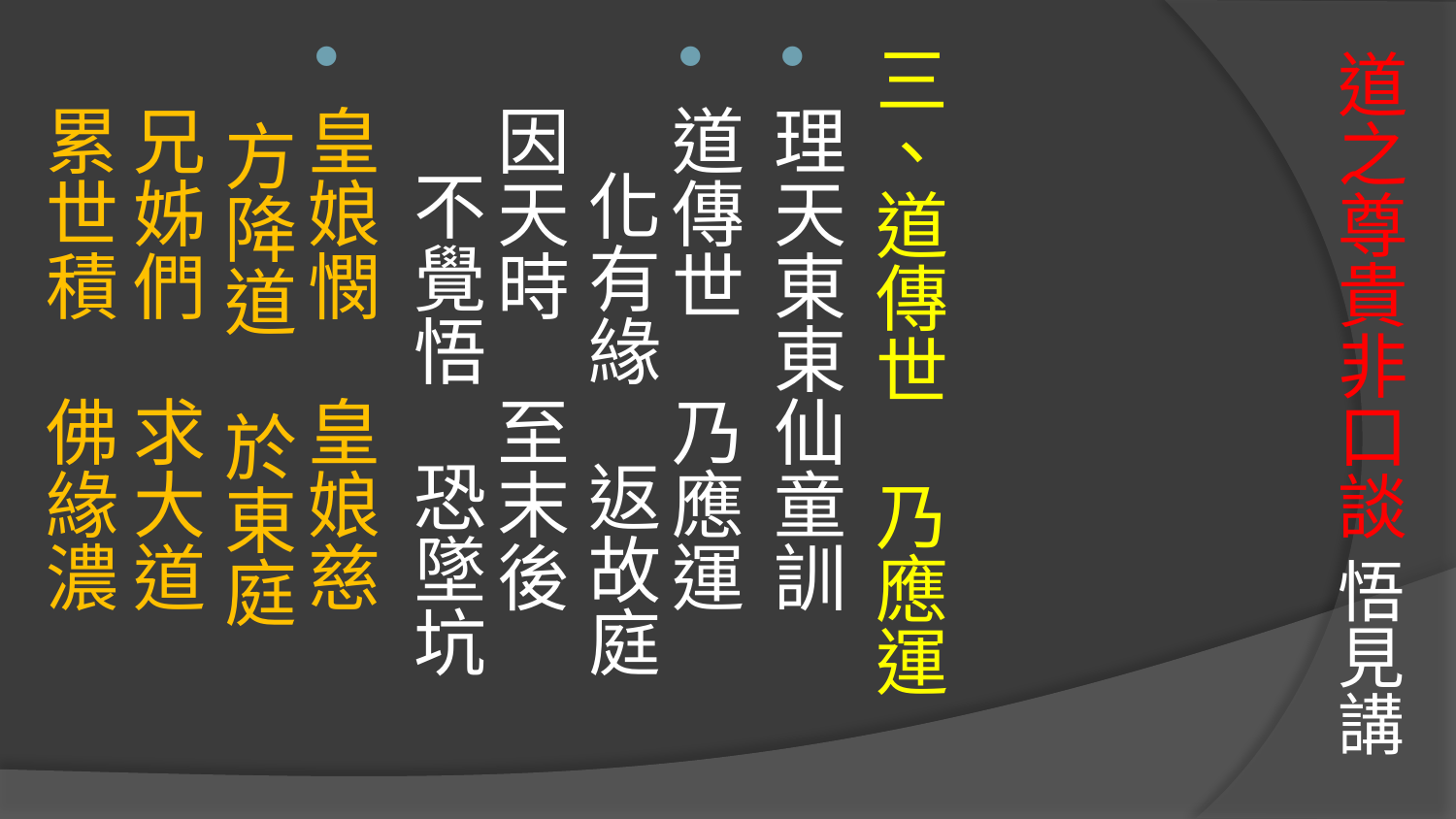

# 道之尊貴非口談 悟見講
三、道傳世　乃應運
理天東東仙童訓
道傳世　乃應運　           化有緣　返故庭
因天時　至末後　           不覺悟　恐墜坑
皇娘憫　皇娘慈　        方降道　於東庭
兄姊們　求大道　    累世積　佛緣濃